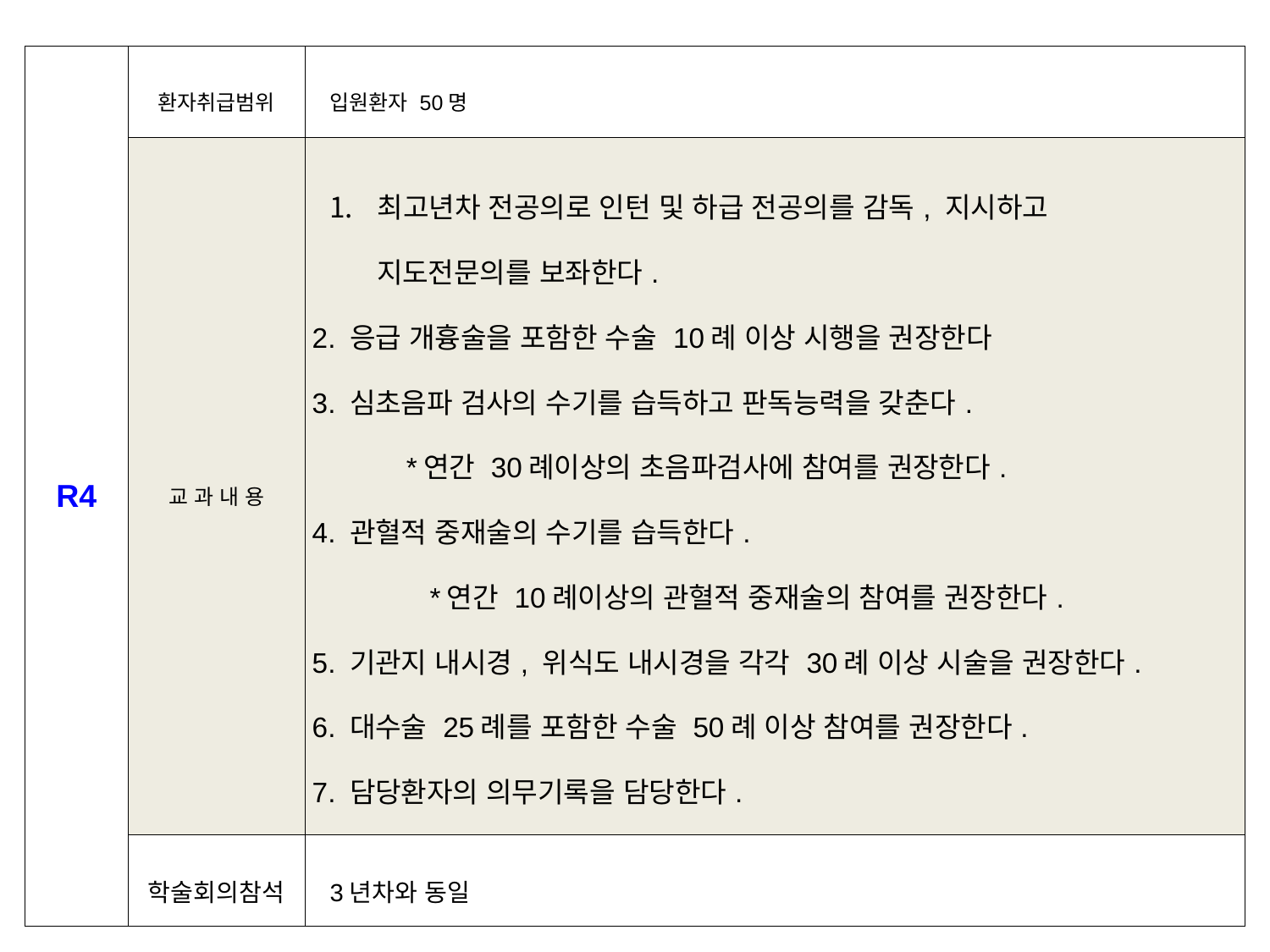

| R4 | 환자취급범위 | 입원환자 50명 |
| --- | --- | --- |
|  | 교 과 내 용 | 최고년차 전공의로 인턴 및 하급 전공의를 감독, 지시하고 지도전문의를 보좌한다. 2. 응급 개흉술을 포함한 수술 10례 이상 시행을 권장한다 3. 심초음파 검사의 수기를 습득하고 판독능력을 갖춘다. \*연간 30례이상의 초음파검사에 참여를 권장한다. 4. 관혈적 중재술의 수기를 습득한다. \*연간 10례이상의 관혈적 중재술의 참여를 권장한다. 5. 기관지 내시경, 위식도 내시경을 각각 30례 이상 시술을 권장한다. 6. 대수술 25례를 포함한 수술 50례 이상 참여를 권장한다. 7. 담당환자의 의무기록을 담당한다. |
|  | 학술회의참석 | 3년차와 동일 |